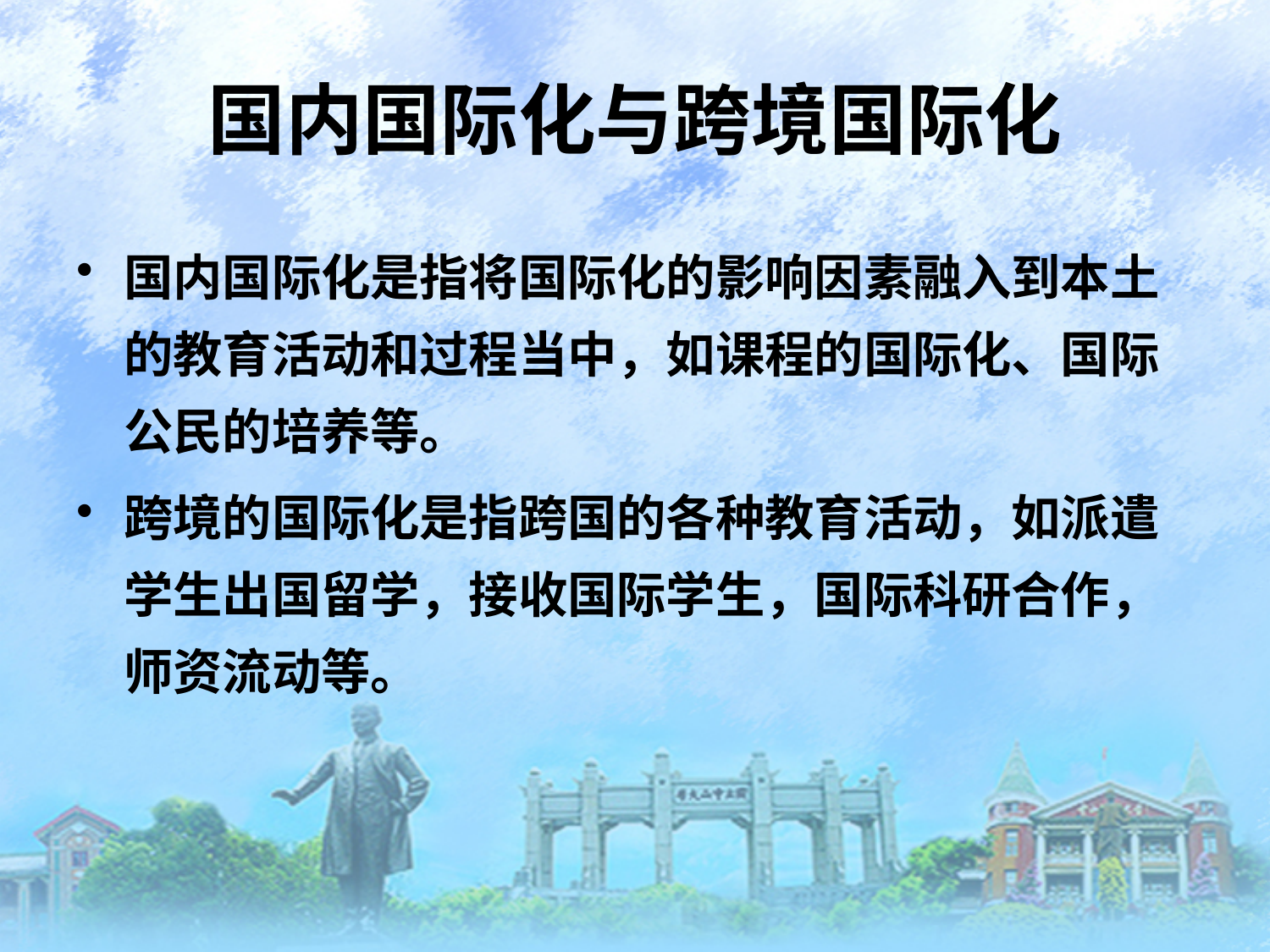

# 国内国际化与跨境国际化
国内国际化是指将国际化的影响因素融入到本土的教育活动和过程当中，如课程的国际化、国际公民的培养等。
跨境的国际化是指跨国的各种教育活动，如派遣学生出国留学，接收国际学生，国际科研合作，师资流动等。